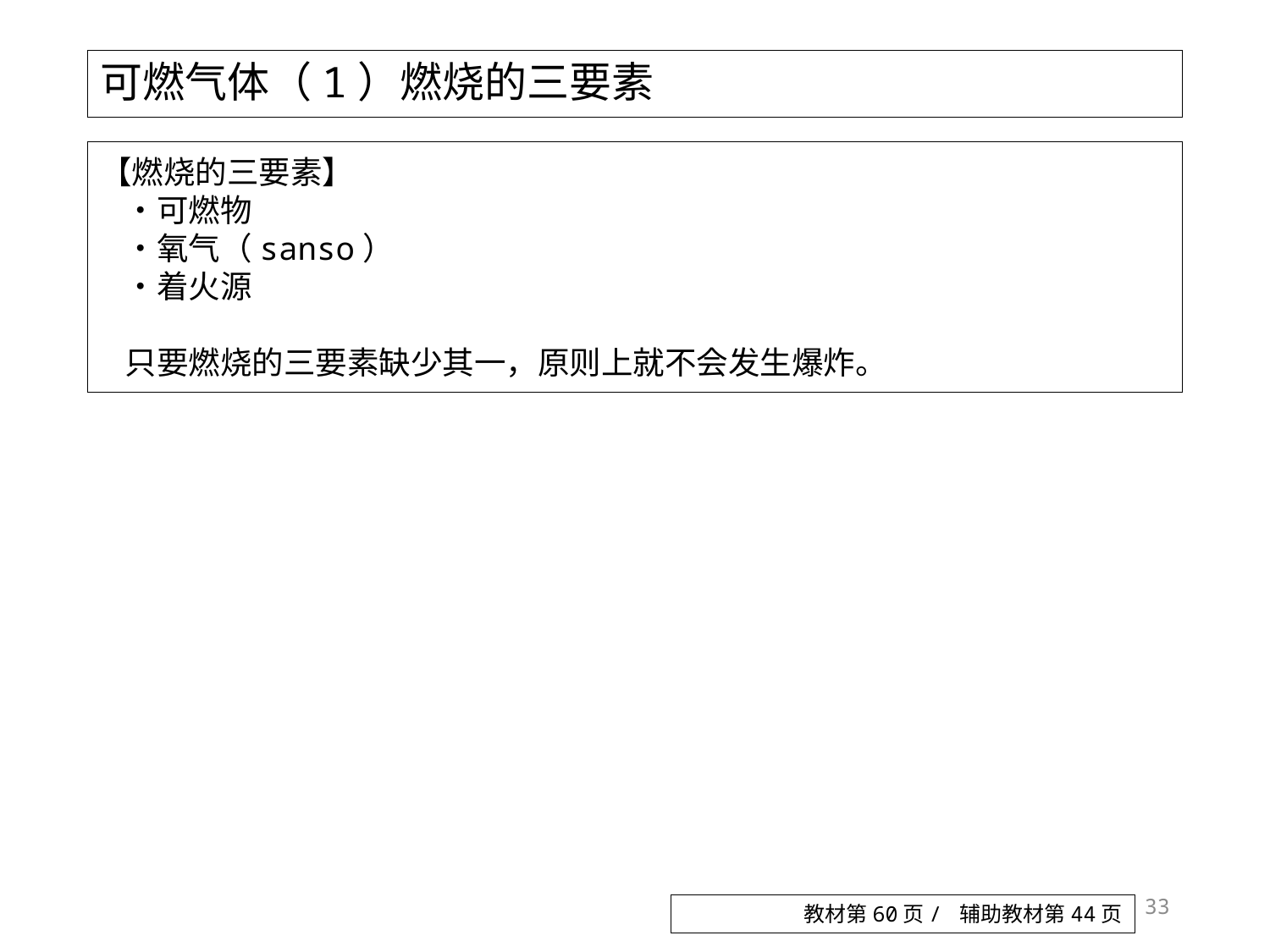

# 可燃气体（1）燃烧的三要素
【燃烧的三要素】
・可燃物
・氧气（sanso）
・着火源

只要燃烧的三要素缺少其一，原则上就不会发生爆炸。
33
教材第60页/ 辅助教材第44页